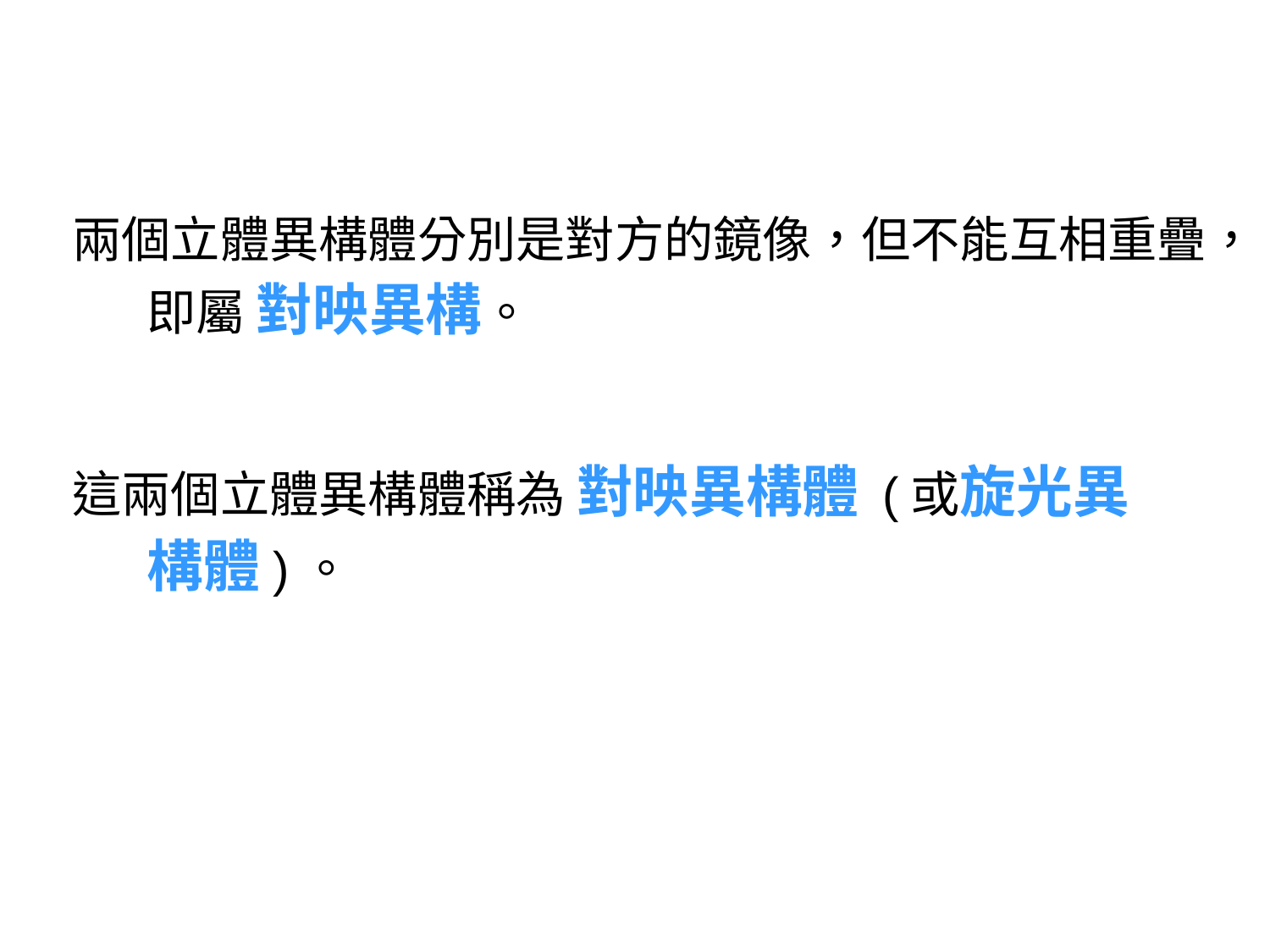

兩個立體異構體分別是對方的鏡像，但不能互相重疊，即屬 對映異構。
這兩個立體異構體稱為 對映異構體 (或旋光異構體)。